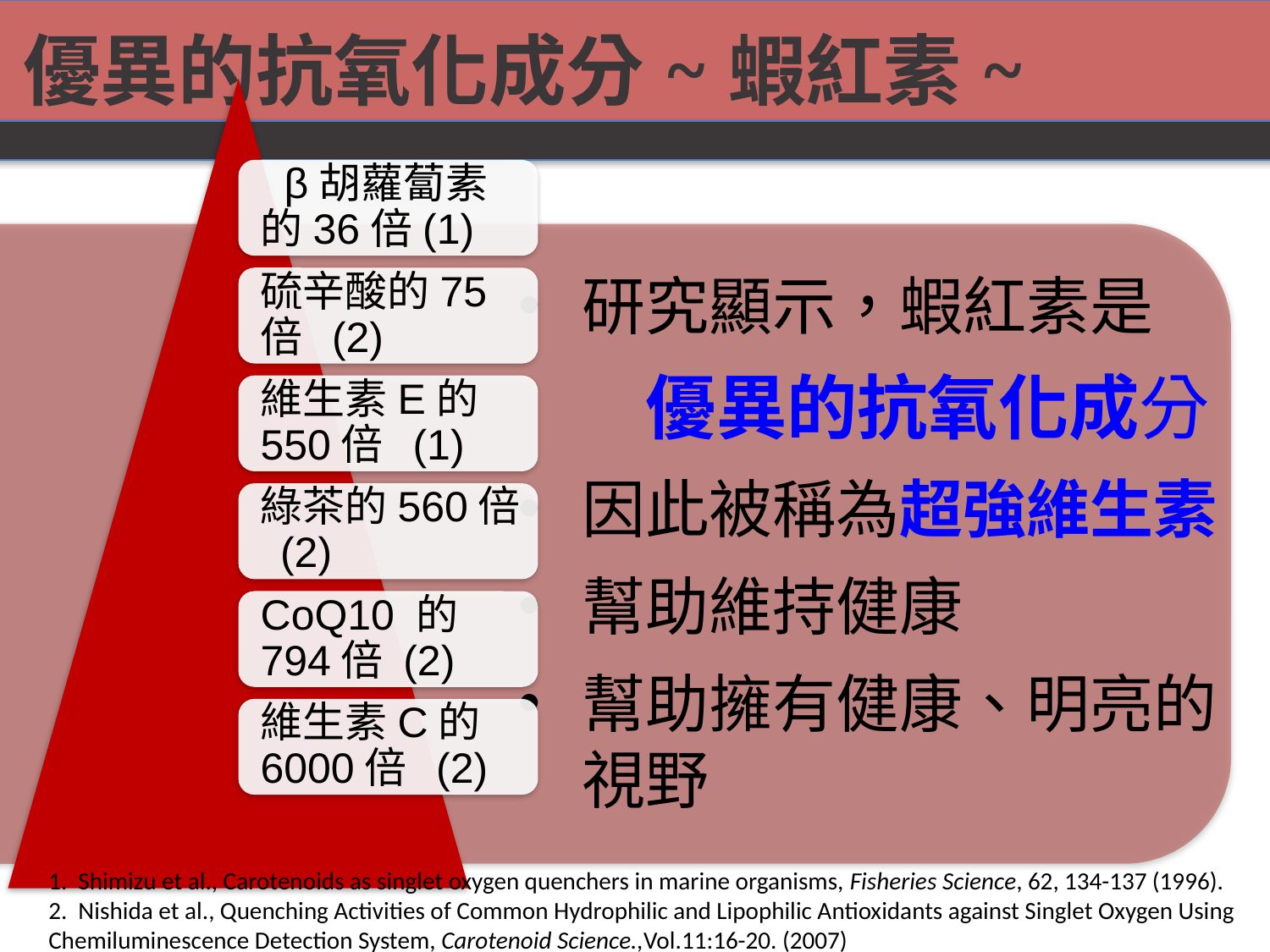

優異的抗氧化成分~蝦紅素~
  β胡蘿蔔素的36倍(1)
硫辛酸的75倍  (2)
維生素E的550倍  (1)
綠茶的560倍  (2)
CoQ10 的794倍 (2)
維生素C的6000倍  (2)

研究顯示，蝦紅素是
	優異的抗氧化成分
因此被稱為超強維生素
幫助維持健康
幫助擁有健康、明亮的視野
1.  Shimizu et al., Carotenoids as singlet oxygen quenchers in marine organisms, Fisheries Science, 62, 134-137 (1996).
2.  Nishida et al., Quenching Activities of Common Hydrophilic and Lipophilic Antioxidants against Singlet Oxygen Using Chemiluminescence Detection System, Carotenoid Science.,Vol.11:16-20. (2007)